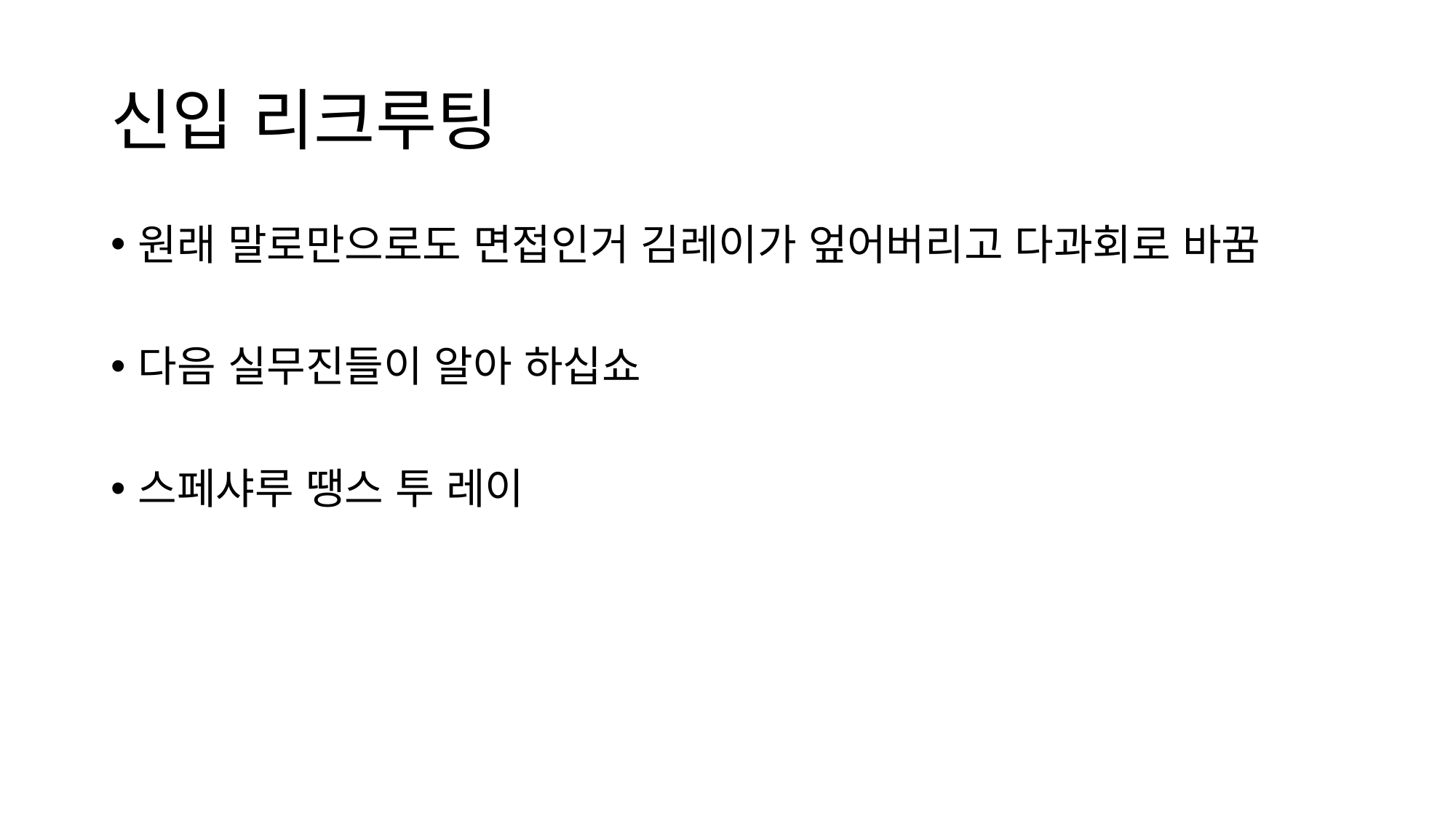

# 신입 리크루팅
원래 말로만으로도 면접인거 김레이가 엎어버리고 다과회로 바꿈

다음 실무진들이 알아 하십쇼

스페샤루 땡스 투 레이